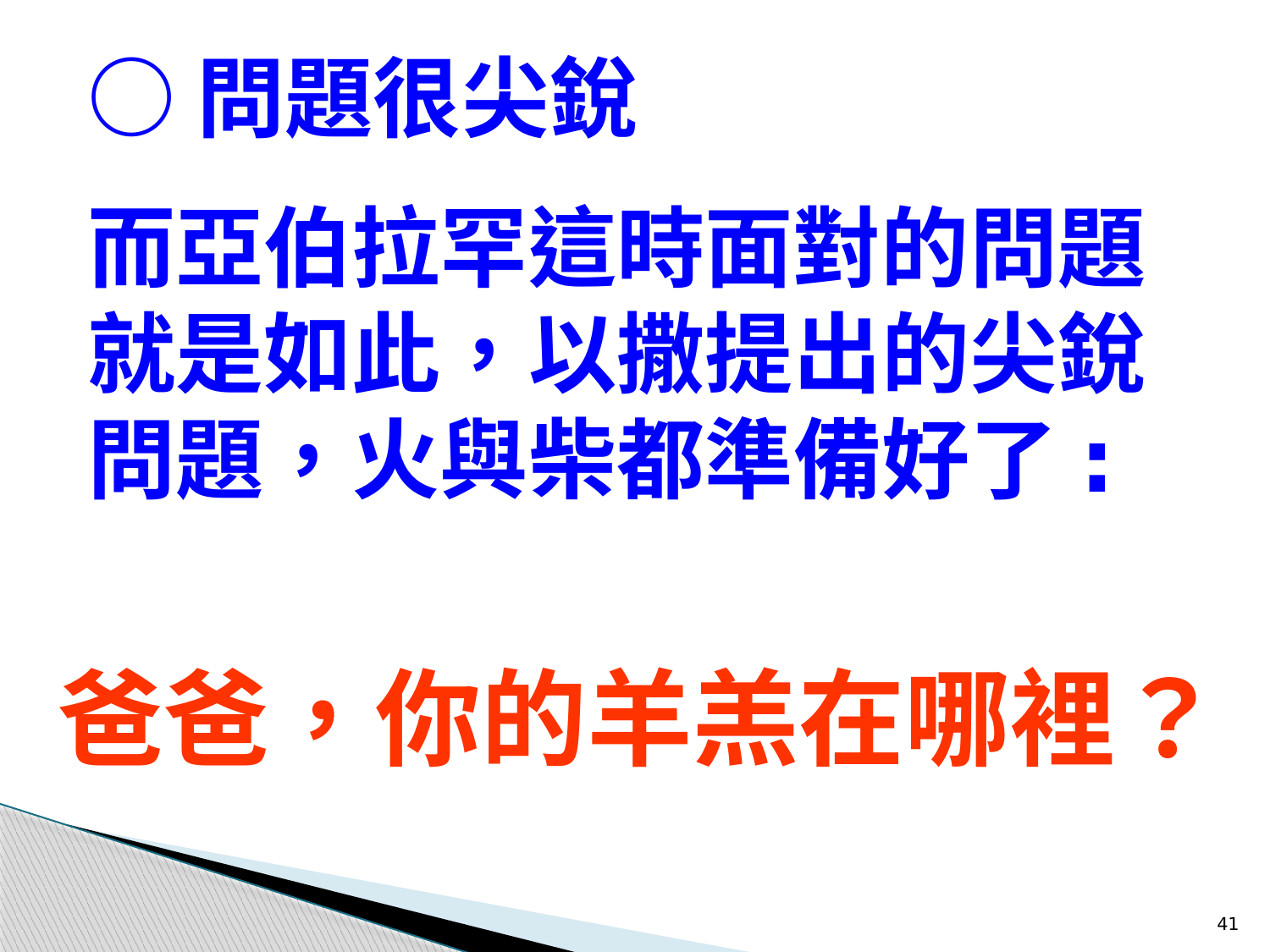

○問題很尖銳
而亞伯拉罕這時面對的問題就是如此，以撒提出的尖銳問題，火與柴都準備好了:
爸爸，你的羊羔在哪裡？
41